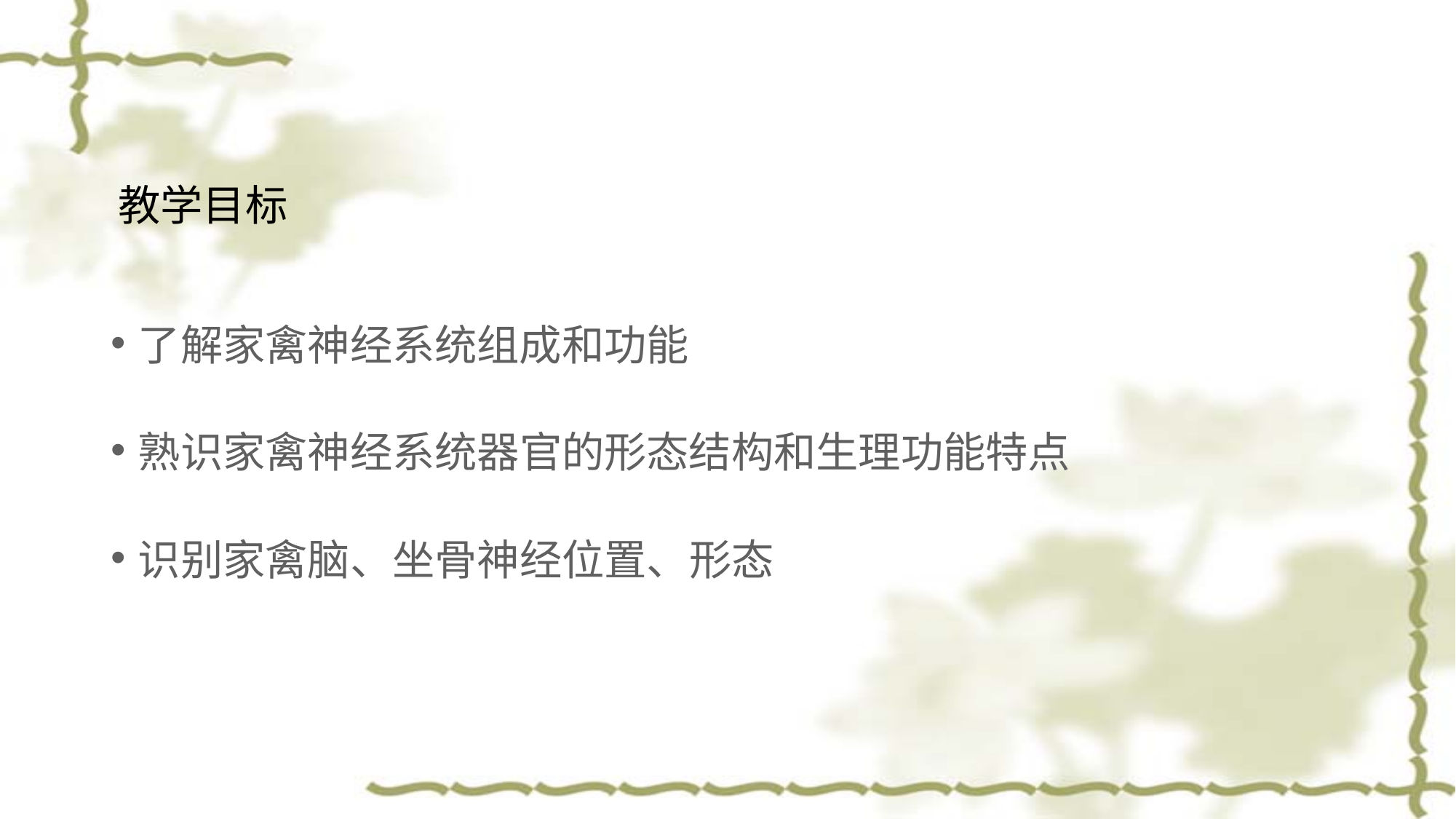

教学目标

了解家禽神经系统组成和功能
熟识家禽神经系统器官的形态结构和生理功能特点
识别家禽脑、坐骨神经位置、形态